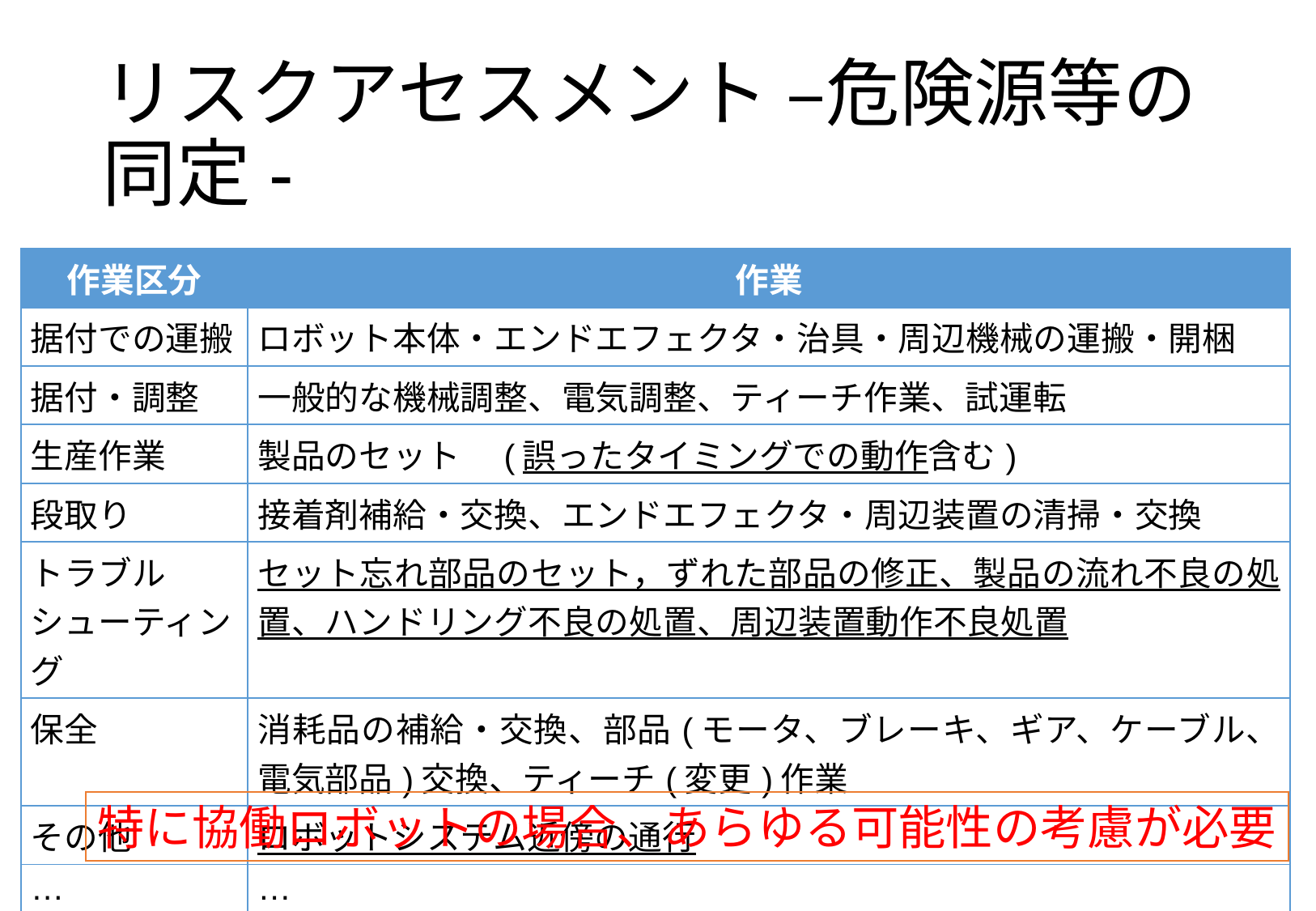

# リスクアセスメント –危険源等の同定-
ロボットシステムにおける作業の具体例(含む誤使用)
| 作業区分 | 作業 |
| --- | --- |
| 据付での運搬 | ロボット本体・エンドエフェクタ・治具・周辺機械の運搬・開梱 |
| 据付・調整 | 一般的な機械調整、電気調整、ティーチ作業、試運転 |
| 生産作業 | 製品のセット　(誤ったタイミングでの動作含む) |
| 段取り | 接着剤補給・交換、エンドエフェクタ・周辺装置の清掃・交換 |
| トラブル シューティング | セット忘れ部品のセット，ずれた部品の修正、製品の流れ不良の処置、ハンドリング不良の処置、周辺装置動作不良処置 |
| 保全 | 消耗品の補給・交換、部品(モータ、ブレーキ、ギア、ケーブル、電気部品)交換、ティーチ(変更)作業 |
| その他 | ロボットシステム近傍の通行 |
| … | … |
特に協働ロボットの場合、あらゆる可能性の考慮が必要